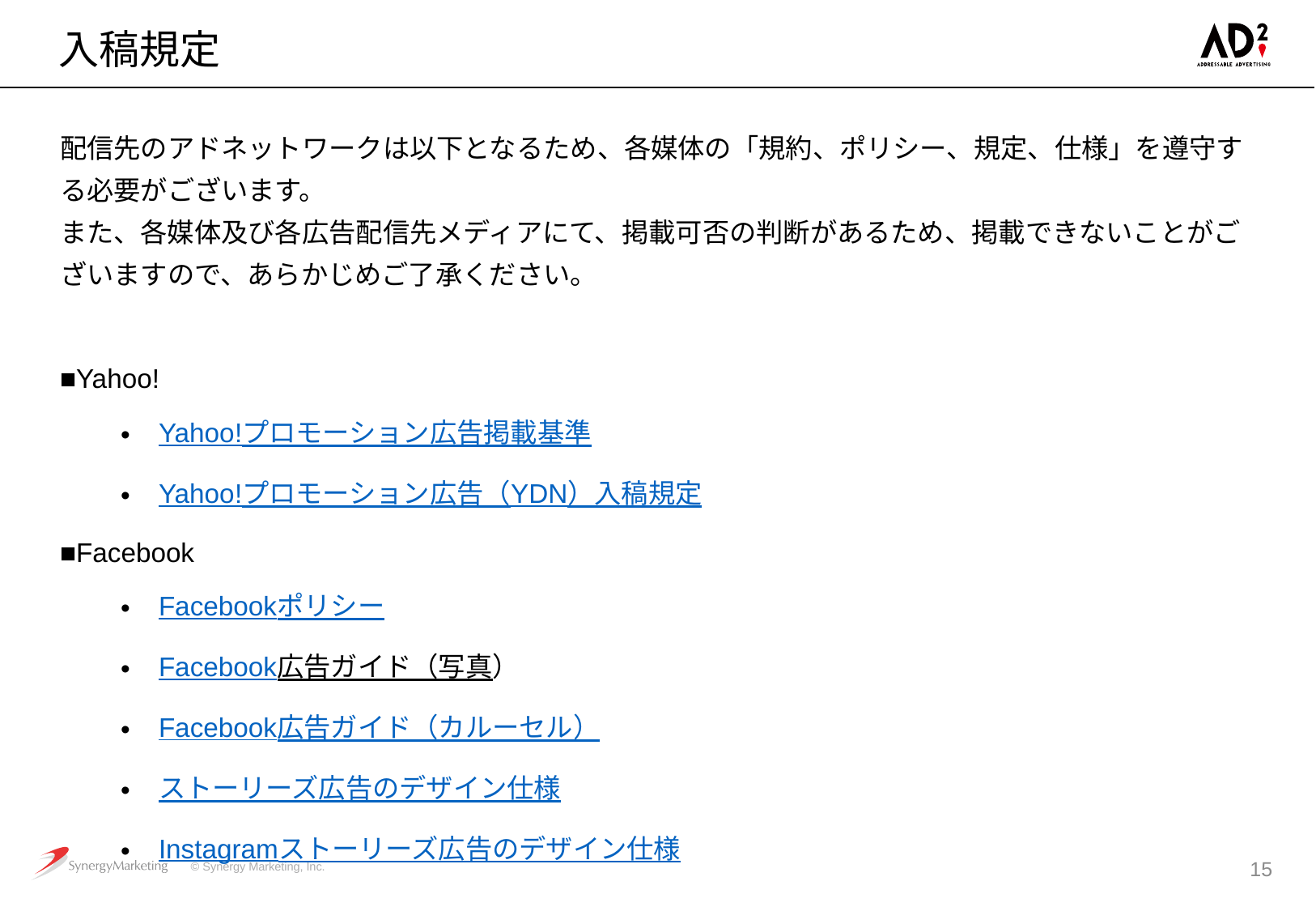

# 入稿規定
配信先のアドネットワークは以下となるため、各媒体の「規約、ポリシー、規定、仕様」を遵守する必要がございます。
また、各媒体及び各広告配信先メディアにて、掲載可否の判断があるため、掲載できないことがございますので、あらかじめご了承ください。

■Yahoo!
Yahoo!プロモーション広告掲載基準
Yahoo!プロモーション広告（YDN）入稿規定
■Facebook
Facebookポリシー
Facebook広告ガイド（写真）
Facebook広告ガイド（カルーセル）
ストーリーズ広告のデザイン仕様
Instagramストーリーズ広告のデザイン仕様
15